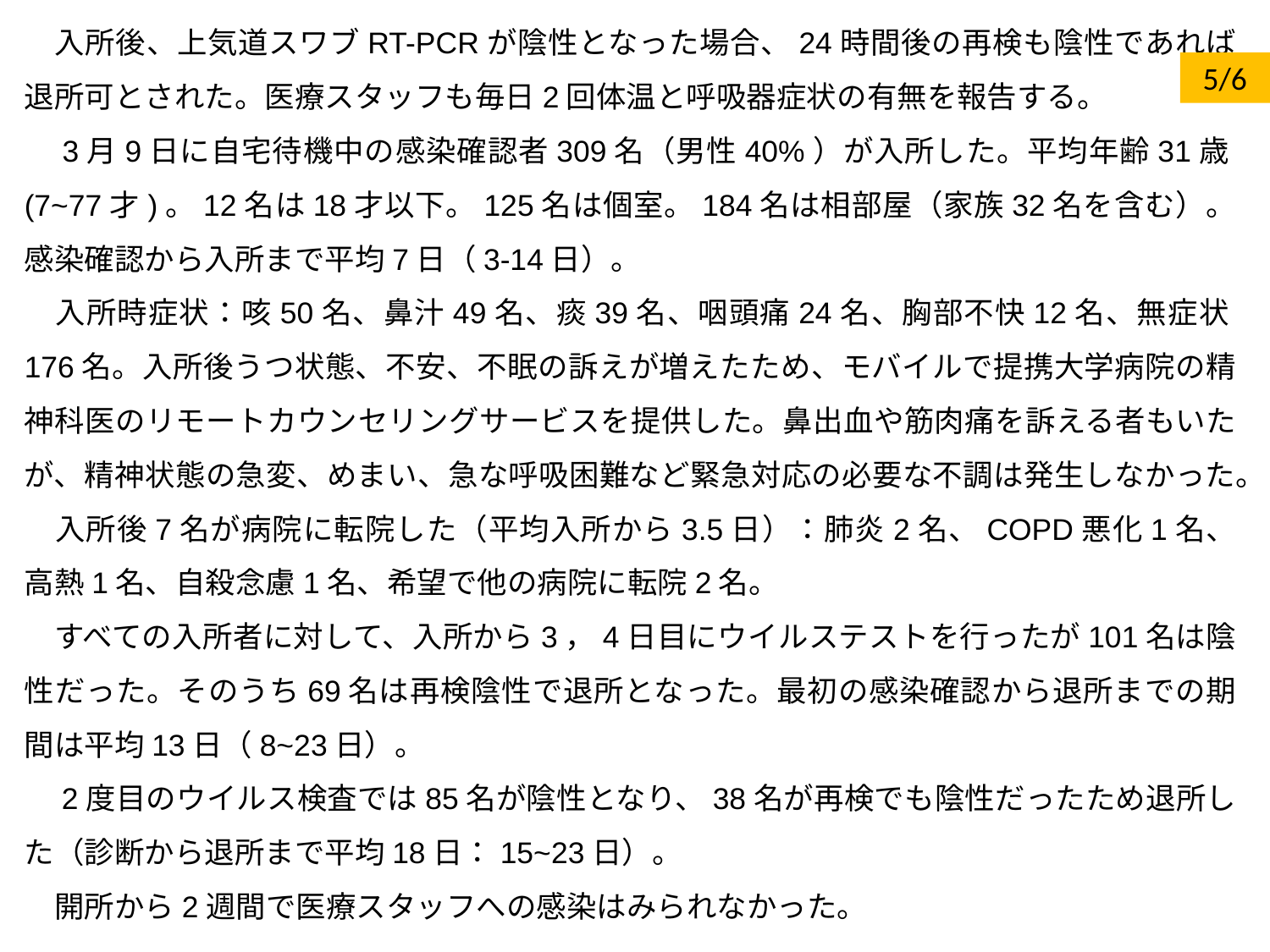

入所後、上気道スワブRT-PCRが陰性となった場合、24時間後の再検も陰性であれば退所可とされた。医療スタッフも毎日2回体温と呼吸器症状の有無を報告する。
　3月9日に自宅待機中の感染確認者309名（男性40%）が入所した。平均年齢31歳(7~77才)。12名は18才以下。125名は個室。184名は相部屋（家族32名を含む）。感染確認から入所まで平均7日（3-14日）。
　入所時症状：咳50名、鼻汁49名、痰39名、咽頭痛24名、胸部不快12名、無症状176名。入所後うつ状態、不安、不眠の訴えが増えたため、モバイルで提携大学病院の精神科医のリモートカウンセリングサービスを提供した。鼻出血や筋肉痛を訴える者もいたが、精神状態の急変、めまい、急な呼吸困難など緊急対応の必要な不調は発生しなかった。
　入所後7名が病院に転院した（平均入所から3.5日）：肺炎2名、COPD悪化1名、高熱1名、自殺念慮1名、希望で他の病院に転院2名。
　すべての入所者に対して、入所から3，4日目にウイルステストを行ったが101名は陰性だった。そのうち69名は再検陰性で退所となった。最初の感染確認から退所までの期間は平均13日（8~23日）。
　2度目のウイルス検査では85名が陰性となり、38名が再検でも陰性だったため退所した（診断から退所まで平均18日：15~23日）。
　開所から2週間で医療スタッフへの感染はみられなかった。
5/6